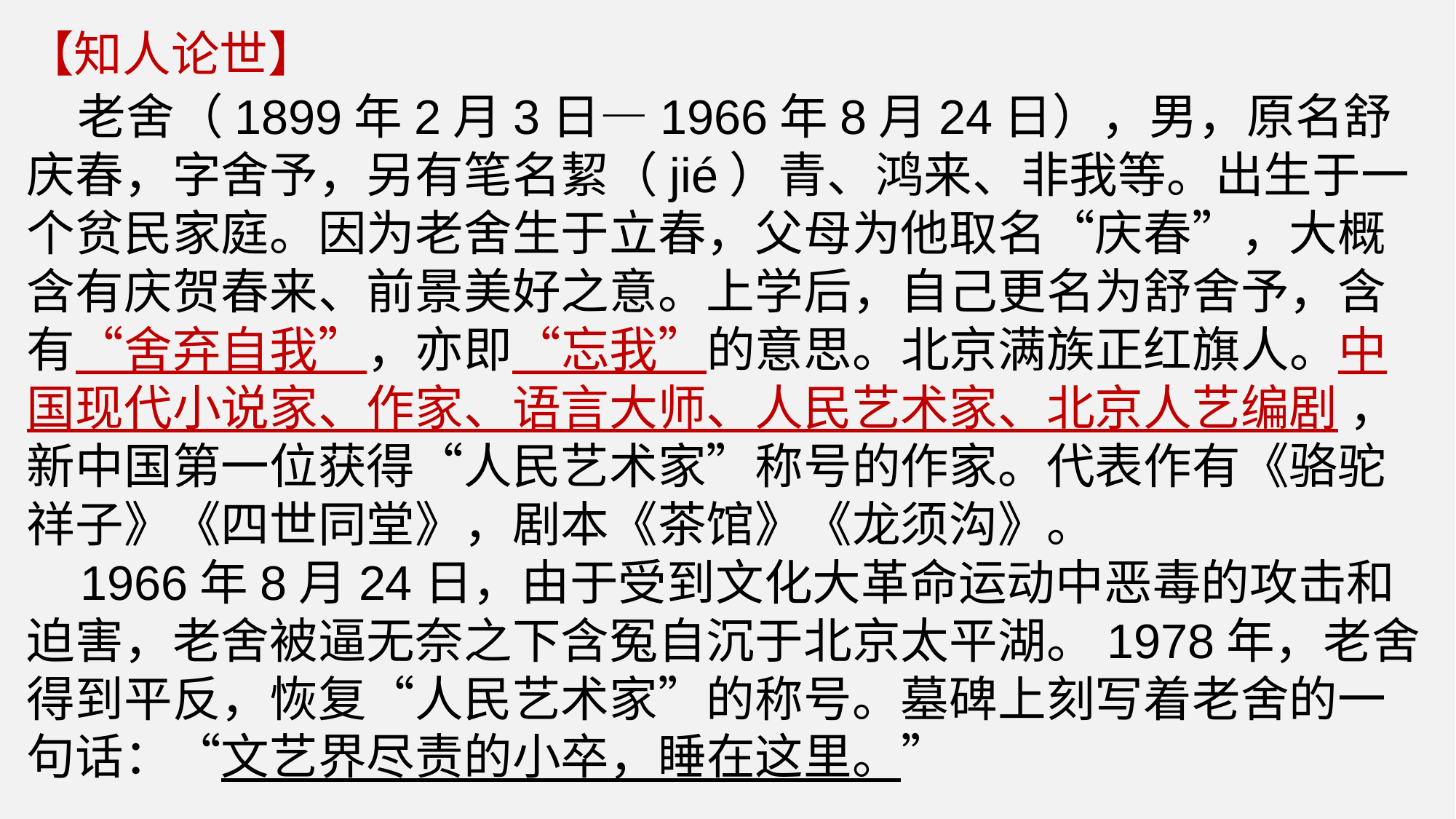

【知人论世】
    老舍（1899年2月3日—1966年8月24日），男，原名舒庆春，字舍予，另有笔名絜（jié）青、鸿来、非我等。出生于一个贫民家庭。因为老舍生于立春，父母为他取名“庆春”，大概含有庆贺春来、前景美好之意。上学后，自己更名为舒舍予，含有“舍弃自我”，亦即“忘我”的意思。北京满族正红旗人。中国现代小说家、作家、语言大师、人民艺术家、北京人艺编剧 ，新中国第一位获得“人民艺术家”称号的作家。代表作有《骆驼祥子》《四世同堂》，剧本《茶馆》《龙须沟》。
    1966年8月24日，由于受到文化大革命运动中恶毒的攻击和迫害，老舍被逼无奈之下含冤自沉于北京太平湖。1978年，老舍得到平反，恢复“人民艺术家”的称号。墓碑上刻写着老舍的一句话：“文艺界尽责的小卒，睡在这里。”